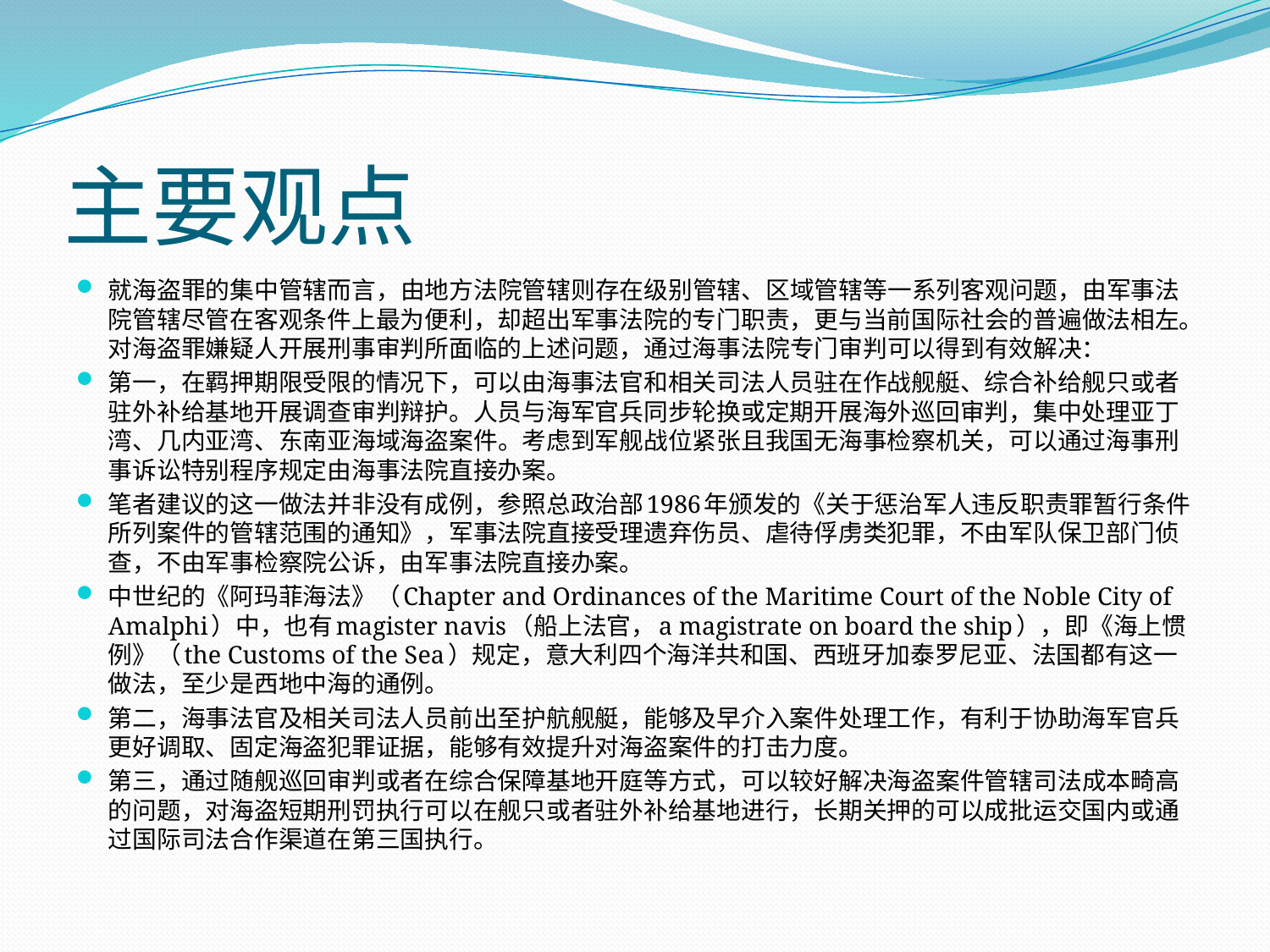

# 主要观点
就海盗罪的集中管辖而言，由地方法院管辖则存在级别管辖、区域管辖等一系列客观问题，由军事法院管辖尽管在客观条件上最为便利，却超出军事法院的专门职责，更与当前国际社会的普遍做法相左。对海盗罪嫌疑人开展刑事审判所面临的上述问题，通过海事法院专门审判可以得到有效解决：
第一，在羁押期限受限的情况下，可以由海事法官和相关司法人员驻在作战舰艇、综合补给舰只或者驻外补给基地开展调查审判辩护。人员与海军官兵同步轮换或定期开展海外巡回审判，集中处理亚丁湾、几内亚湾、东南亚海域海盗案件。考虑到军舰战位紧张且我国无海事检察机关，可以通过海事刑事诉讼特别程序规定由海事法院直接办案。
笔者建议的这一做法并非没有成例，参照总政治部1986年颁发的《关于惩治军人违反职责罪暂行条件所列案件的管辖范围的通知》，军事法院直接受理遗弃伤员、虐待俘虏类犯罪，不由军队保卫部门侦查，不由军事检察院公诉，由军事法院直接办案。
中世纪的《阿玛菲海法》（Chapter and Ordinances of the Maritime Court of the Noble City of Amalphi）中，也有magister navis（船上法官，a magistrate on board the ship），即《海上惯例》（the Customs of the Sea）规定，意大利四个海洋共和国、西班牙加泰罗尼亚、法国都有这一做法，至少是西地中海的通例。
第二，海事法官及相关司法人员前出至护航舰艇，能够及早介入案件处理工作，有利于协助海军官兵更好调取、固定海盗犯罪证据，能够有效提升对海盗案件的打击力度。
第三，通过随舰巡回审判或者在综合保障基地开庭等方式，可以较好解决海盗案件管辖司法成本畸高的问题，对海盗短期刑罚执行可以在舰只或者驻外补给基地进行，长期关押的可以成批运交国内或通过国际司法合作渠道在第三国执行。